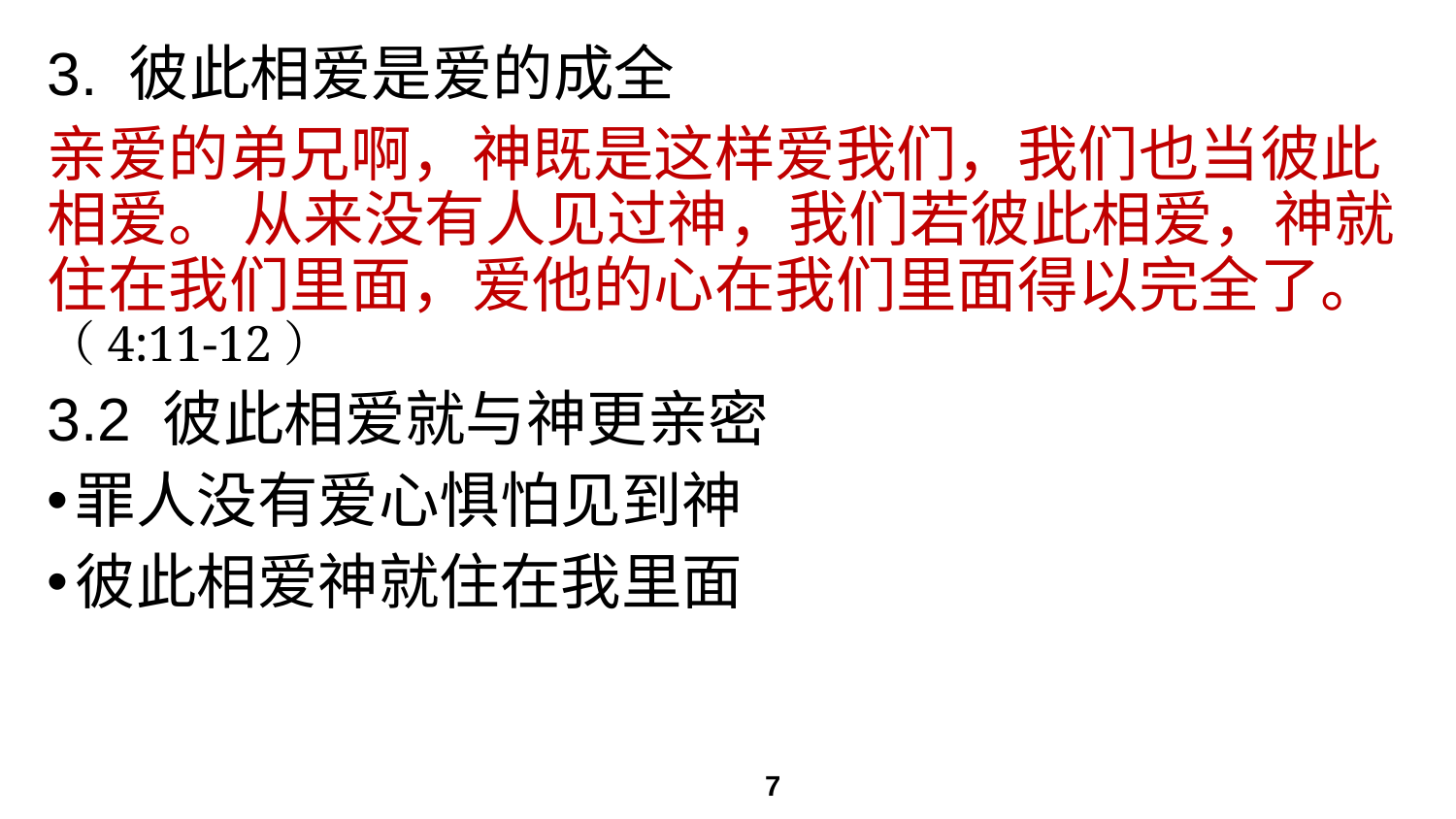

# 3. 彼此相爱是爱的成全
亲爱的弟兄啊，神既是这样爱我们，我们也当彼此相爱。 从来没有人见过神，我们若彼此相爱，神就住在我们里面，爱他的心在我们里面得以完全了。（4:11-12）
3.2 彼此相爱就与神更亲密
罪人没有爱心惧怕见到神
彼此相爱神就住在我里面
7